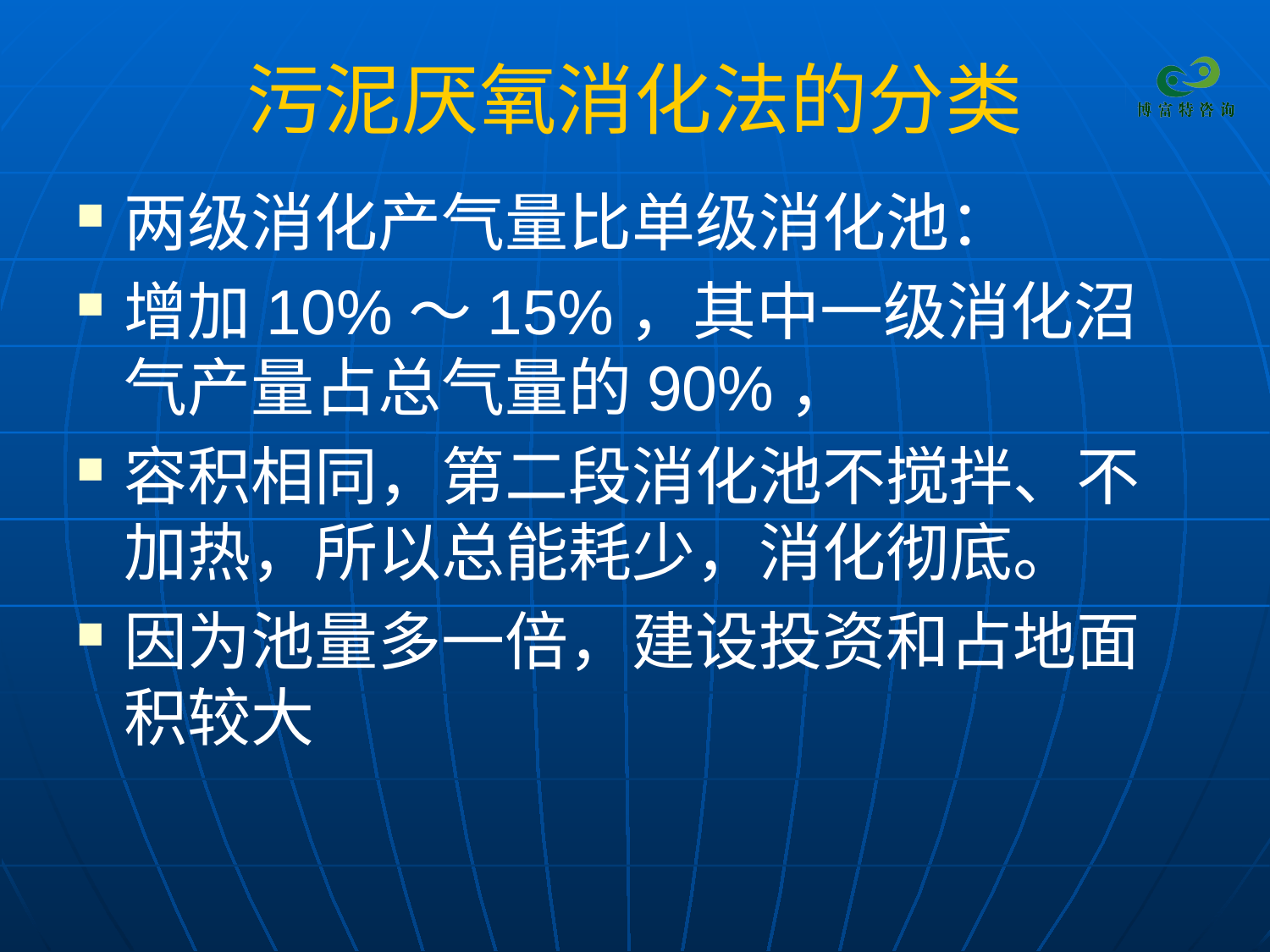

# 污泥厌氧消化法的分类
两级消化产气量比单级消化池：
增加10%～15%，其中一级消化沼气产量占总气量的90%，
容积相同，第二段消化池不搅拌、不加热，所以总能耗少，消化彻底。
因为池量多一倍，建设投资和占地面积较大